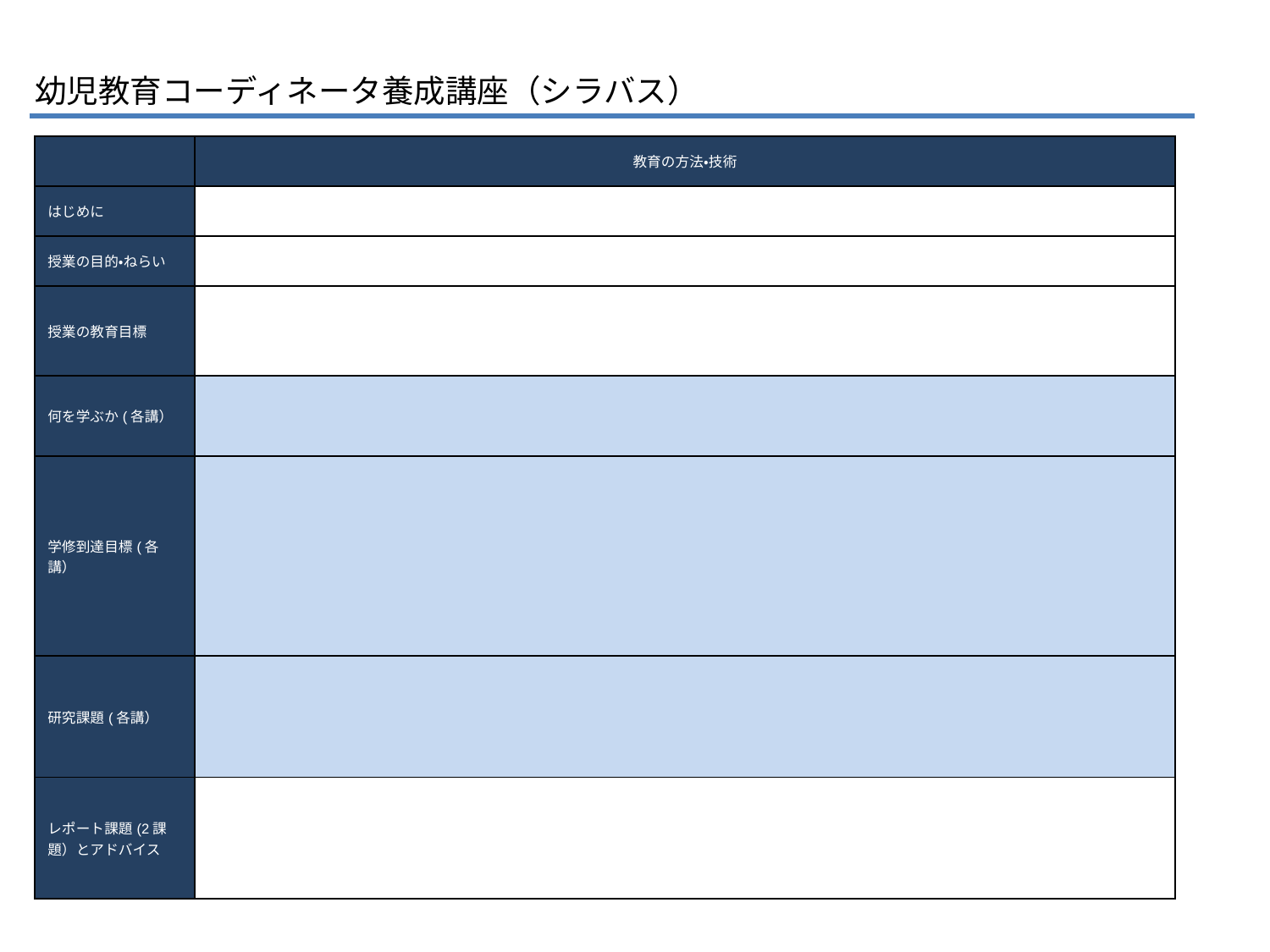

幼児教育コーディネータ養成講座（シラバス）

|  | 教育の方法・技術 |
| --- | --- |
| はじめに |  |
| 授業の目的・ねらい |  |
| 授業の教育目標 |  |
| 何を学ぶか(各講） |  |
| 学修到達目標(各講） |  |
| 研究課題(各講） |  |
| レポート課題(2課題）とアドバイス |  |